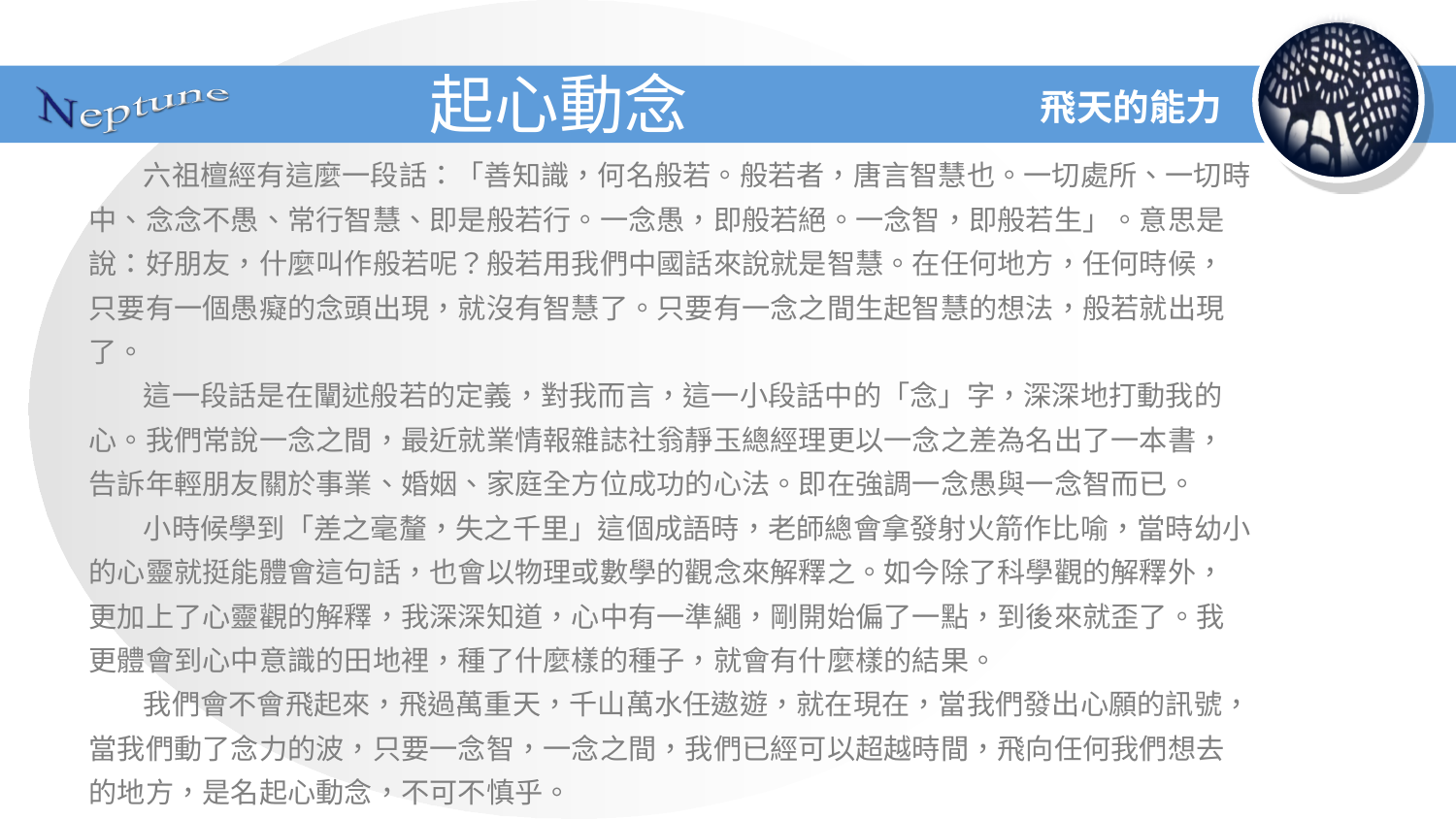

# 起心動念
飛天的能力
六祖檀經有這麼一段話：「善知識，何名般若。般若者，唐言智慧也。一切處所、一切時中、念念不愚、常行智慧、即是般若行。一念愚，即般若絕。一念智，即般若生」。意思是說：好朋友，什麼叫作般若呢？般若用我們中國話來說就是智慧。在任何地方，任何時候，只要有一個愚癡的念頭出現，就沒有智慧了。只要有一念之間生起智慧的想法，般若就出現了。
這一段話是在闡述般若的定義，對我而言，這一小段話中的「念」字，深深地打動我的心。我們常說一念之間，最近就業情報雜誌社翁靜玉總經理更以一念之差為名出了一本書，告訴年輕朋友關於事業、婚姻、家庭全方位成功的心法。即在強調一念愚與一念智而已。
小時候學到「差之毫釐，失之千里」這個成語時，老師總會拿發射火箭作比喻，當時幼小的心靈就挺能體會這句話，也會以物理或數學的觀念來解釋之。如今除了科學觀的解釋外，更加上了心靈觀的解釋，我深深知道，心中有一準繩，剛開始偏了一點，到後來就歪了。我更體會到心中意識的田地裡，種了什麼樣的種子，就會有什麼樣的結果。
我們會不會飛起來，飛過萬重天，千山萬水任遨遊，就在現在，當我們發出心願的訊號，當我們動了念力的波，只要一念智，一念之間，我們已經可以超越時間，飛向任何我們想去的地方，是名起心動念，不可不慎乎。